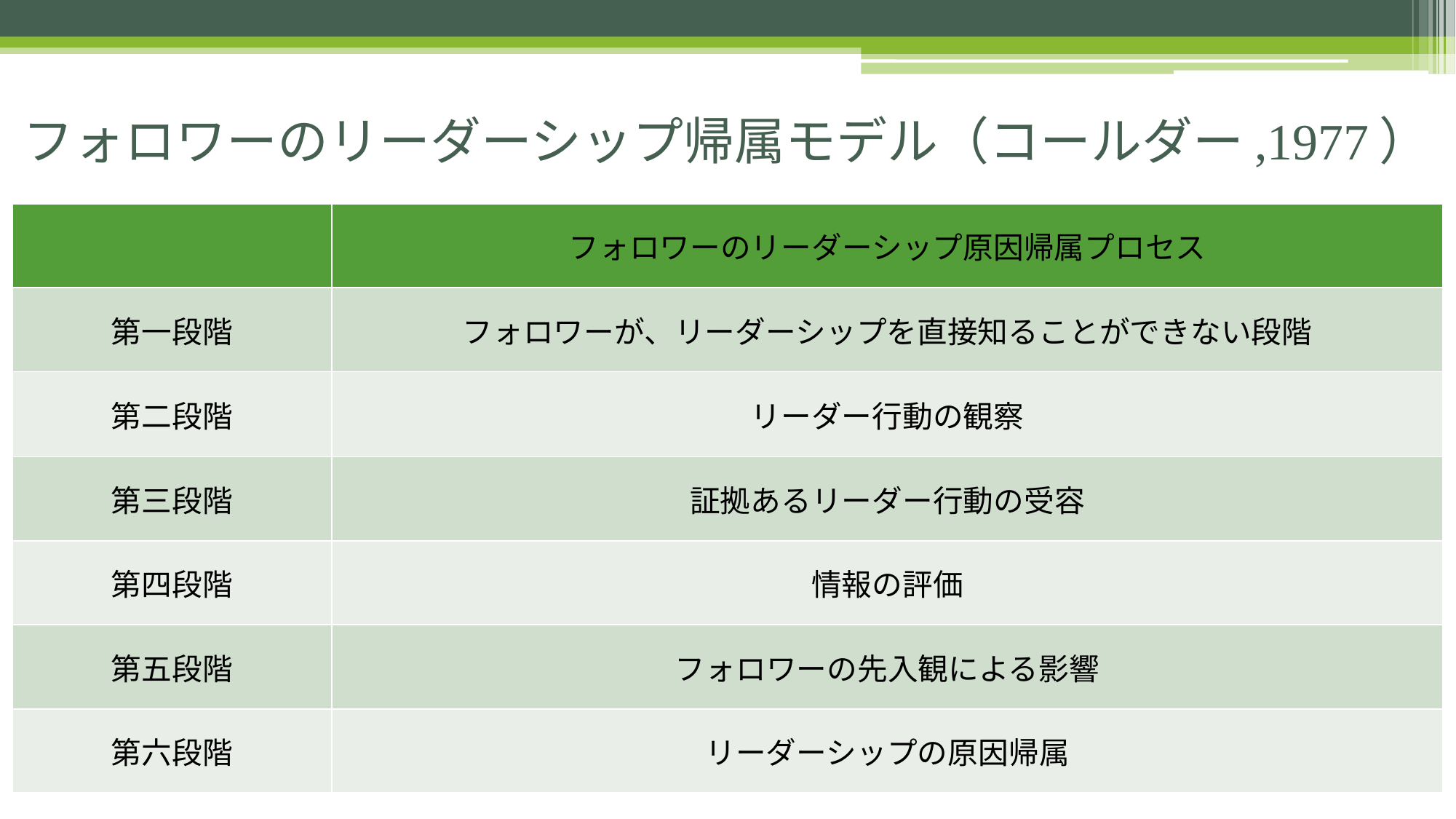

# フォロワーのリーダーシップ帰属モデル（コールダー,1977）
|  | フォロワーのリーダーシップ原因帰属プロセス |
| --- | --- |
| 第一段階 | フォロワーが、リーダーシップを直接知ることができない段階 |
| 第二段階 | リーダー行動の観察 |
| 第三段階 | 証拠あるリーダー行動の受容 |
| 第四段階 | 情報の評価 |
| 第五段階 | フォロワーの先入観による影響 |
| 第六段階 | リーダーシップの原因帰属 |